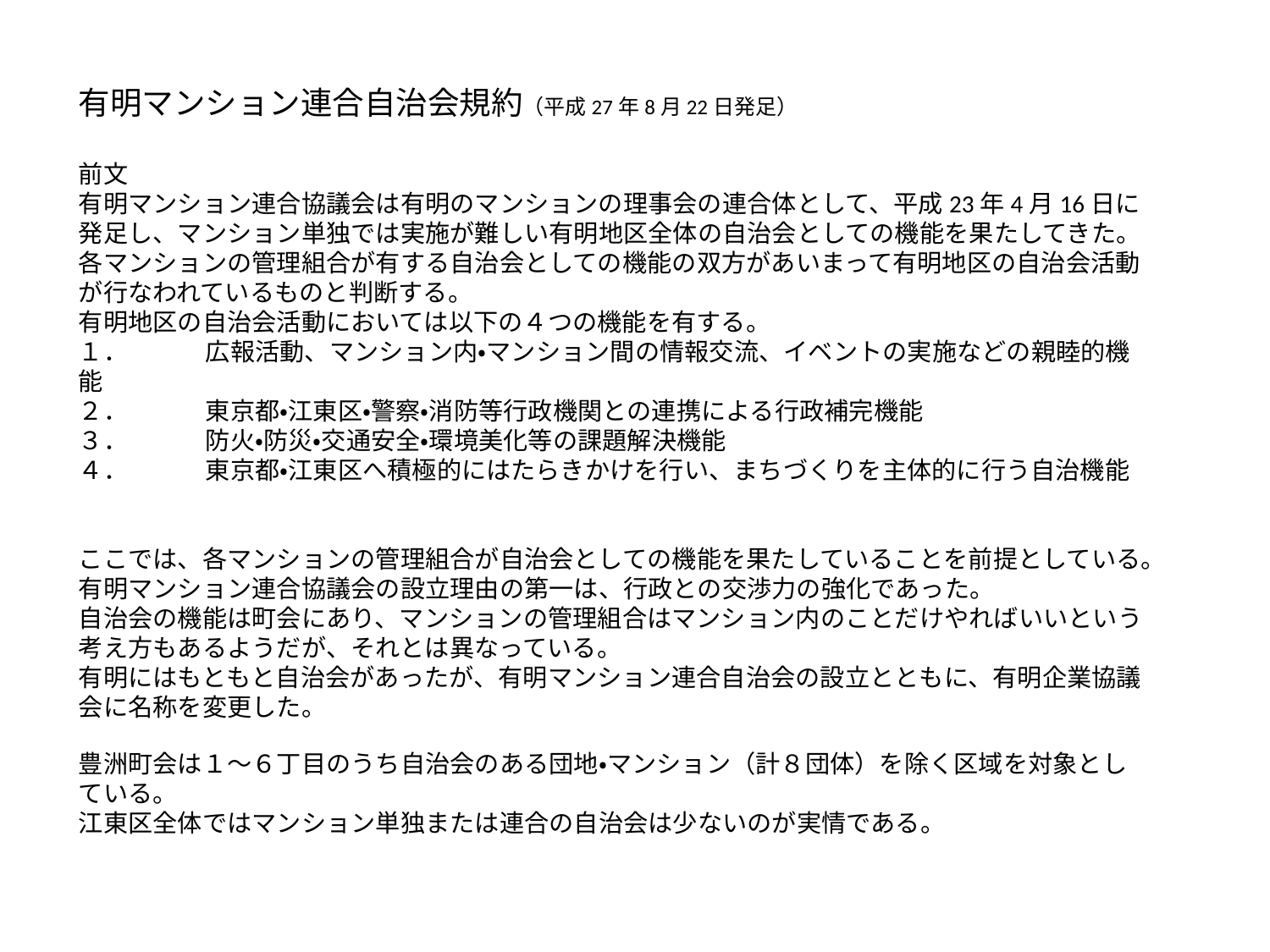

有明マンション連合自治会規約（平成27年8月22日発足）

前文
有明マンション連合協議会は有明のマンションの理事会の連合体として、平成23年4月16日に発足し、マンション単独では実施が難しい有明地区全体の自治会としての機能を果たしてきた。各マンションの管理組合が有する自治会としての機能の双方があいまって有明地区の自治会活動が行なわれているものと判断する。
有明地区の自治会活動においては以下の４つの機能を有する。
１．	広報活動、マンション内・マンション間の情報交流、イベントの実施などの親睦的機能
２．	東京都・江東区・警察・消防等行政機関との連携による行政補完機能
３．	防火・防災・交通安全・環境美化等の課題解決機能
４．	東京都・江東区へ積極的にはたらきかけを行い、まちづくりを主体的に行う自治機能

ここでは、各マンションの管理組合が自治会としての機能を果たしていることを前提としている。
有明マンション連合協議会の設立理由の第一は、行政との交渉力の強化であった。
自治会の機能は町会にあり、マンションの管理組合はマンション内のことだけやればいいという考え方もあるようだが、それとは異なっている。
有明にはもともと自治会があったが、有明マンション連合自治会の設立とともに、有明企業協議会に名称を変更した。
豊洲町会は１～６丁目のうち自治会のある団地・マンション（計８団体）を除く区域を対象としている。
江東区全体ではマンション単独または連合の自治会は少ないのが実情である。